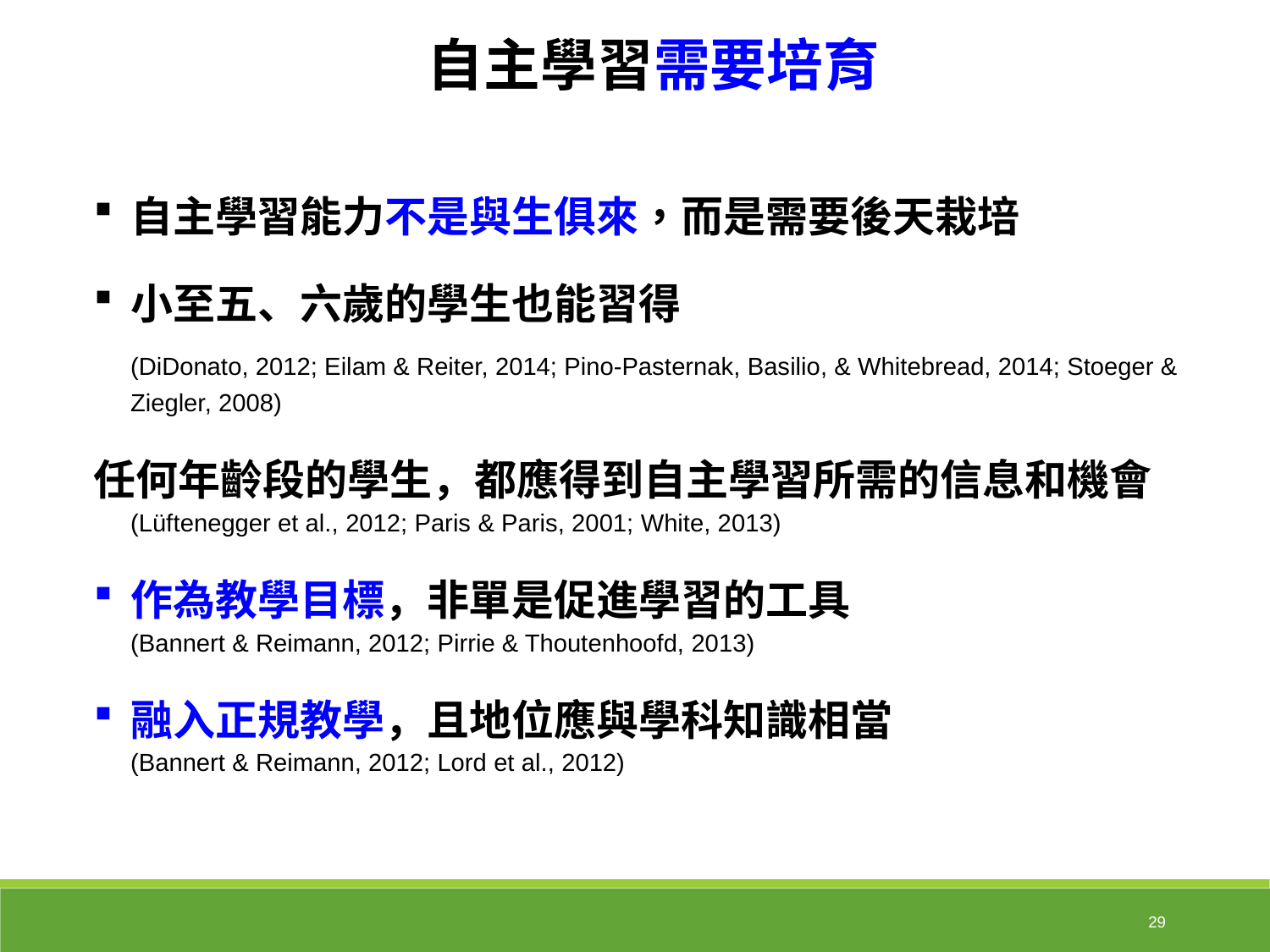

自主學習需要培育
自主學習能力不是與生俱來，而是需要後天栽培
小至五、六歲的學生也能習得
	(DiDonato, 2012; Eilam & Reiter, 2014; Pino-Pasternak, Basilio, & Whitebread, 2014; Stoeger & Ziegler, 2008)
任何年齡段的學生，都應得到自主學習所需的信息和機會 (Lüftenegger et al., 2012; Paris & Paris, 2001; White, 2013)
作為教學目標，非單是促進學習的工具
	(Bannert & Reimann, 2012; Pirrie & Thoutenhoofd, 2013)
融入正規教學，且地位應與學科知識相當
	(Bannert & Reimann, 2012; Lord et al., 2012)
29